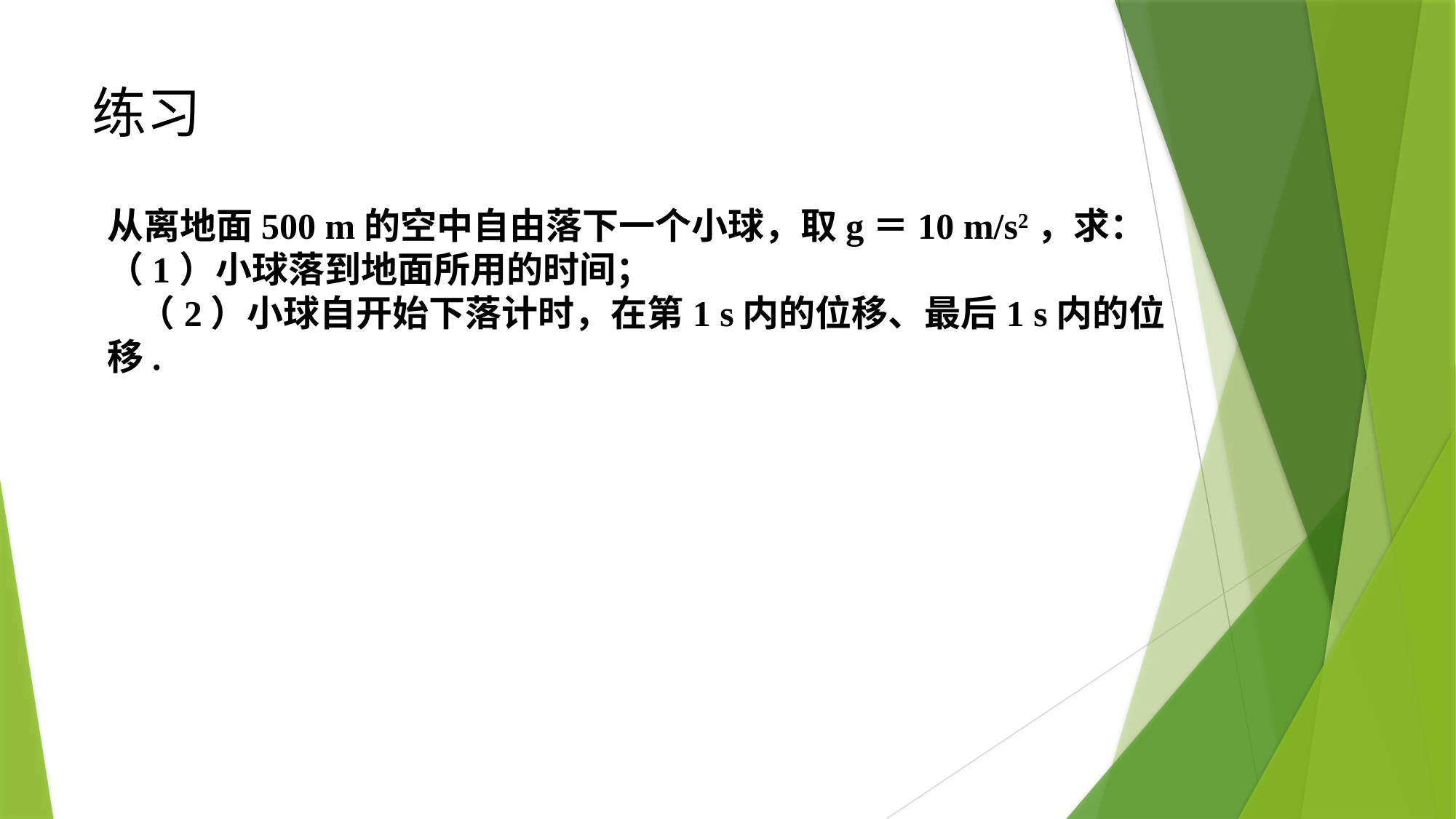

# 练习
从离地面500 m的空中自由落下一个小球，取g＝10 m/s2，求：（1）小球落到地面所用的时间；（2）小球自开始下落计时，在第1 s内的位移、最后1 s内的位移.